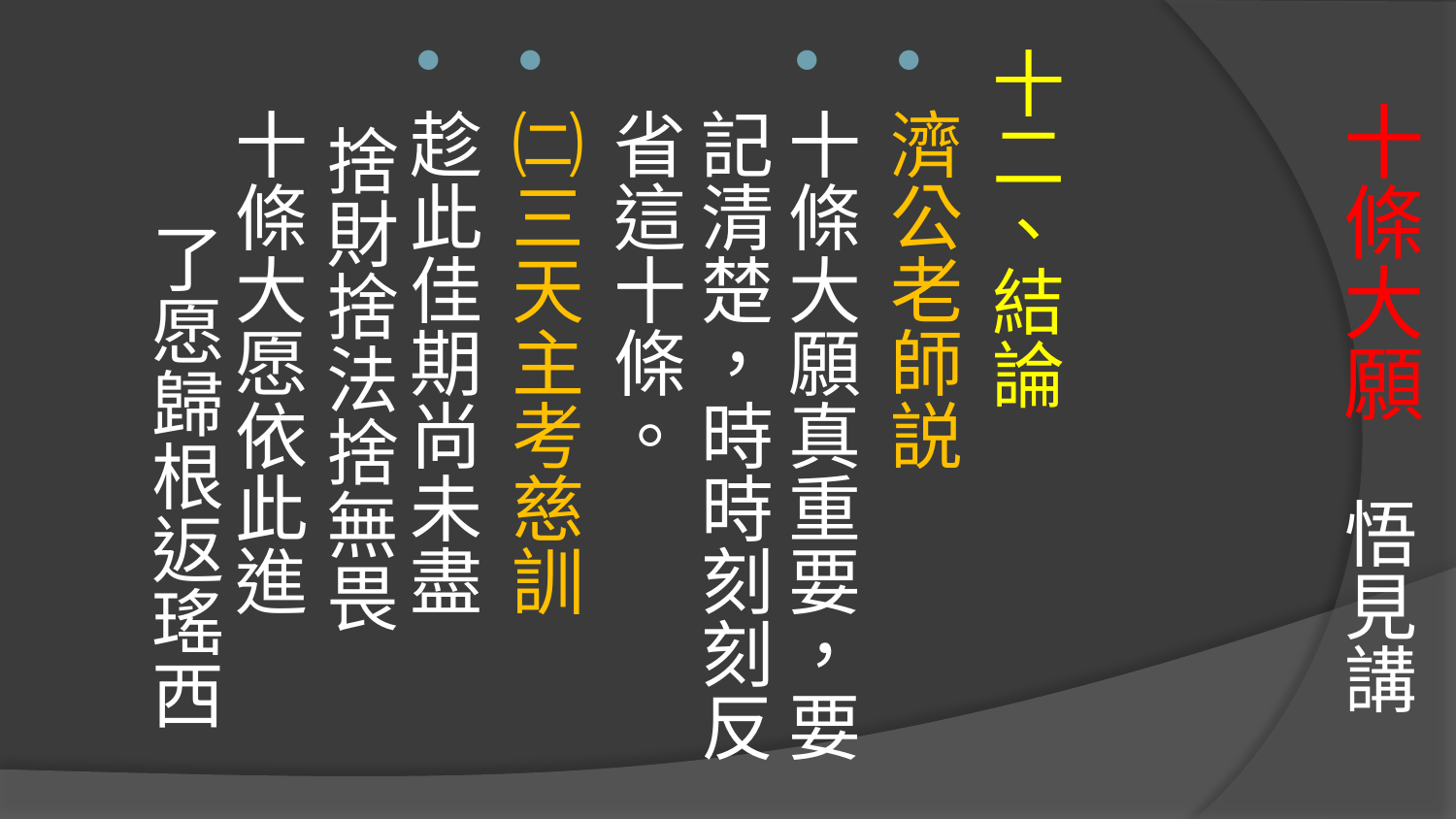

# 十條大願    悟見講
十二、結論
濟公老師説
十條大願真重要，要記清楚，時時刻刻反省這十條。
㈡三天主考慈訓
趁此佳期尚未盡            捨財捨法捨無畏
十條大愿依此進                  了愿歸根返瑤西